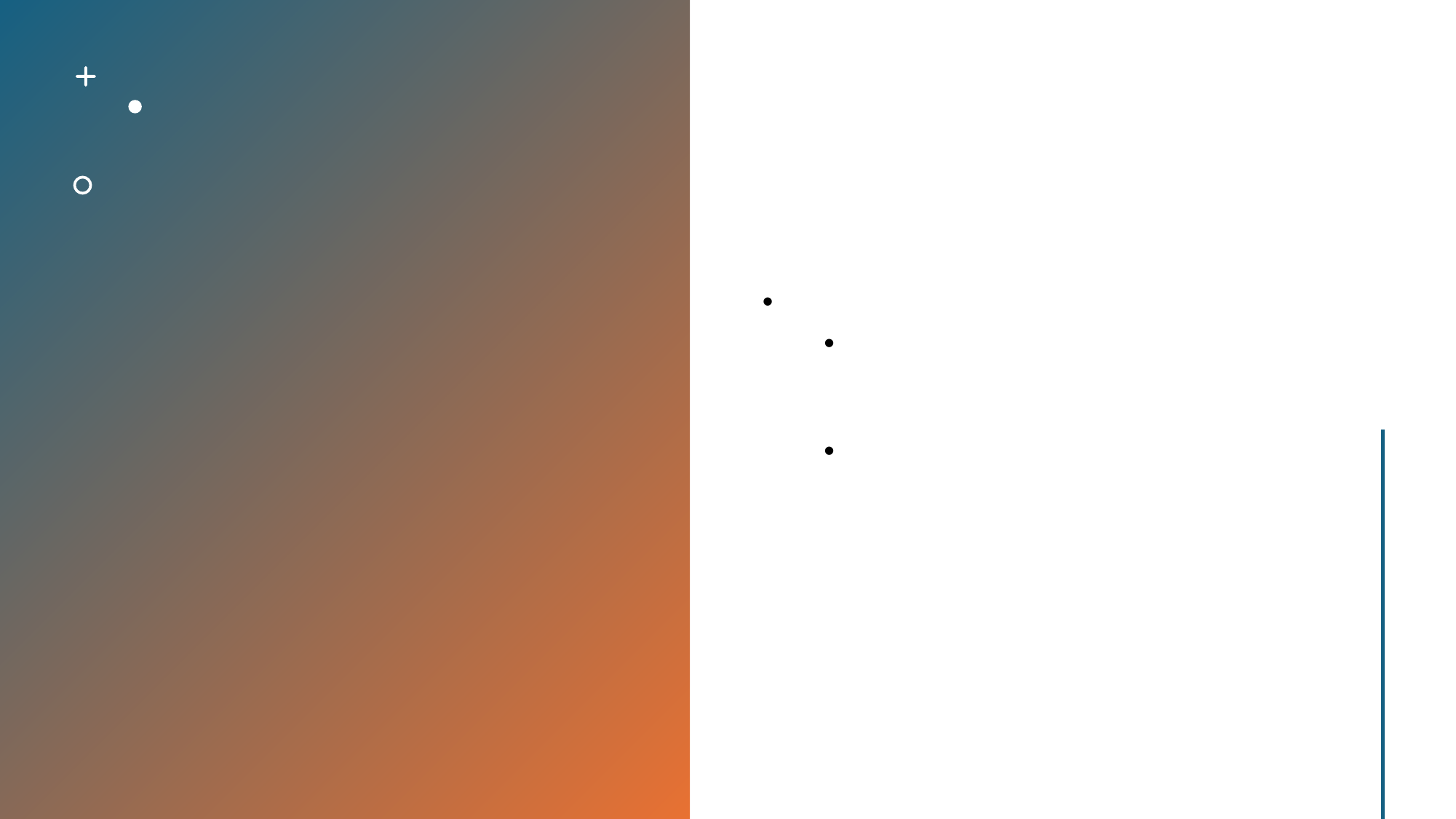

현대 일본의 사회 구조와 특징
현대 일본의 사회는 고령화와 인구 감소, 고용 불안 등의 과제에 직면하고 있습니다.
일본 사회는 고도의 현대화와 경제 성장으로 인해 도시화와 가족 구조의 변화가 진행되었습니다.